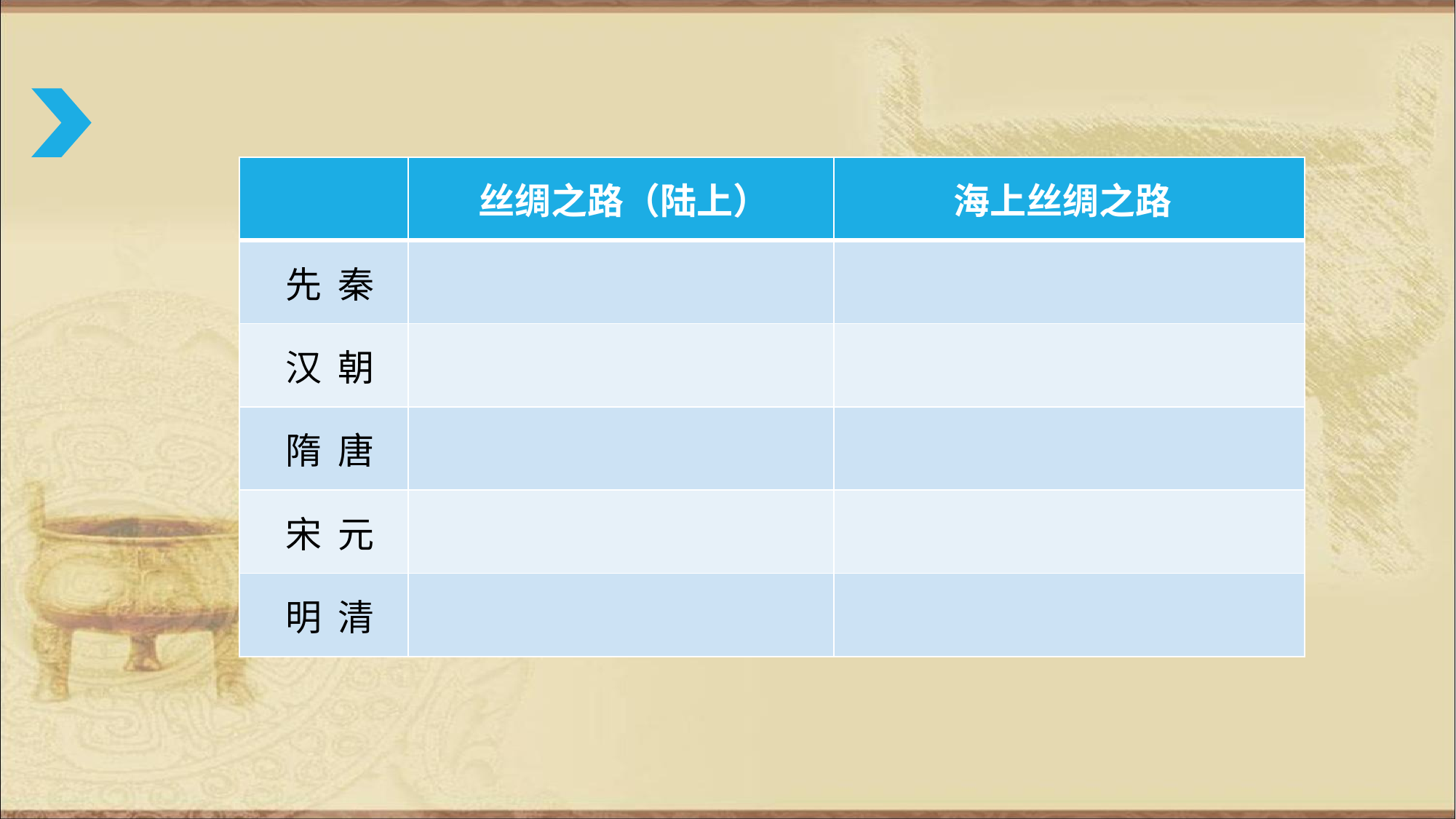

|  | 丝绸之路（陆上） | 海上丝绸之路 |
| --- | --- | --- |
| 先 秦 |  |  |
| 汉 朝 |  |  |
| 隋 唐 |  |  |
| 宋 元 |  |  |
| 明 清 |  |  |